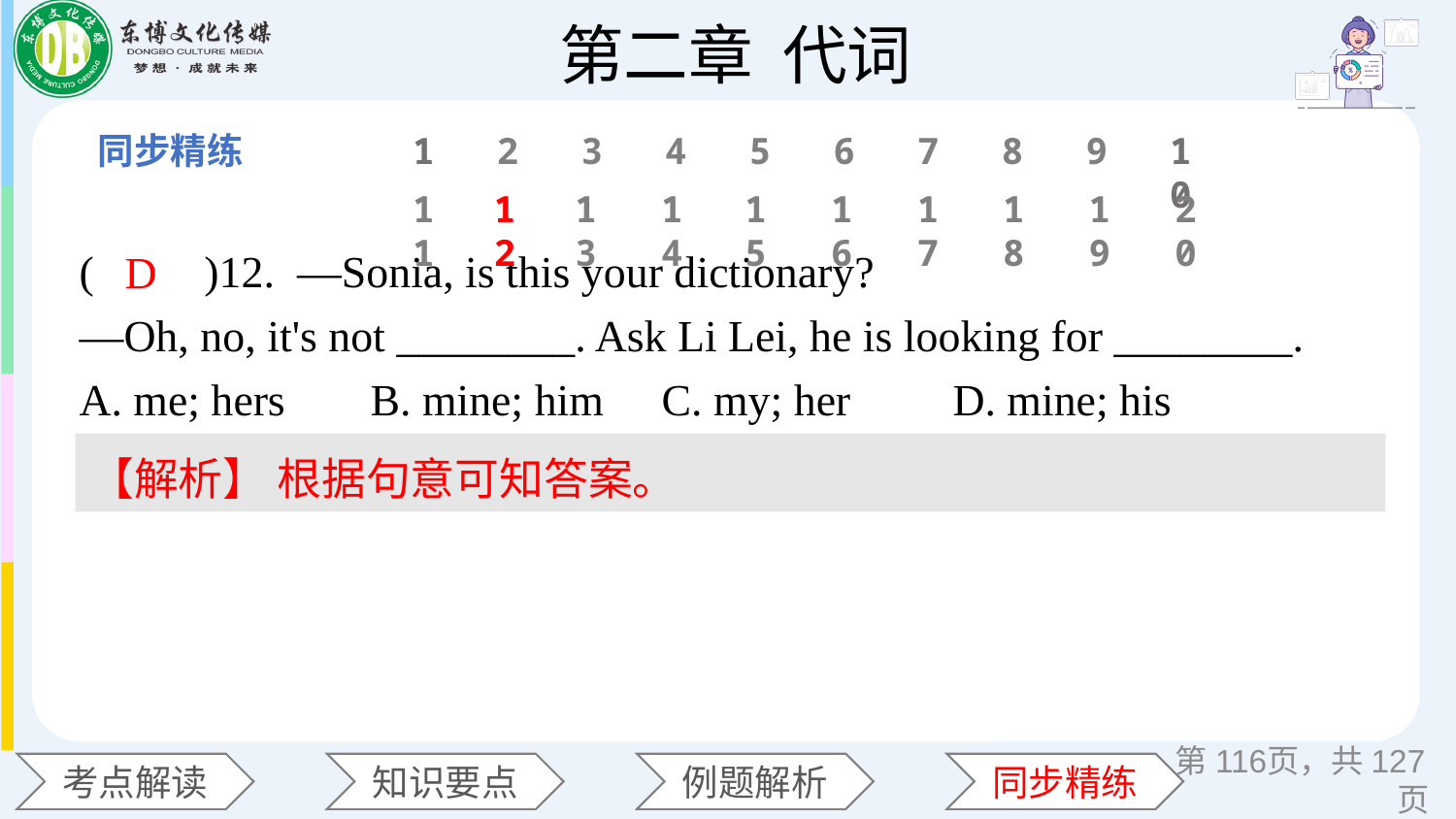

1
2
3
4
5
6
7
8
9
10
11
12
13
14
15
16
17
18
19
20
(　　)12.  —Sonia, is this your dictionary?
—Oh, no, it's not ________. Ask Li Lei, he is looking for ________.
A. me; hers    	B. mine; him    	C. my; her    	D. mine; his
D
【解析】 根据句意可知答案。
第116页，共127页